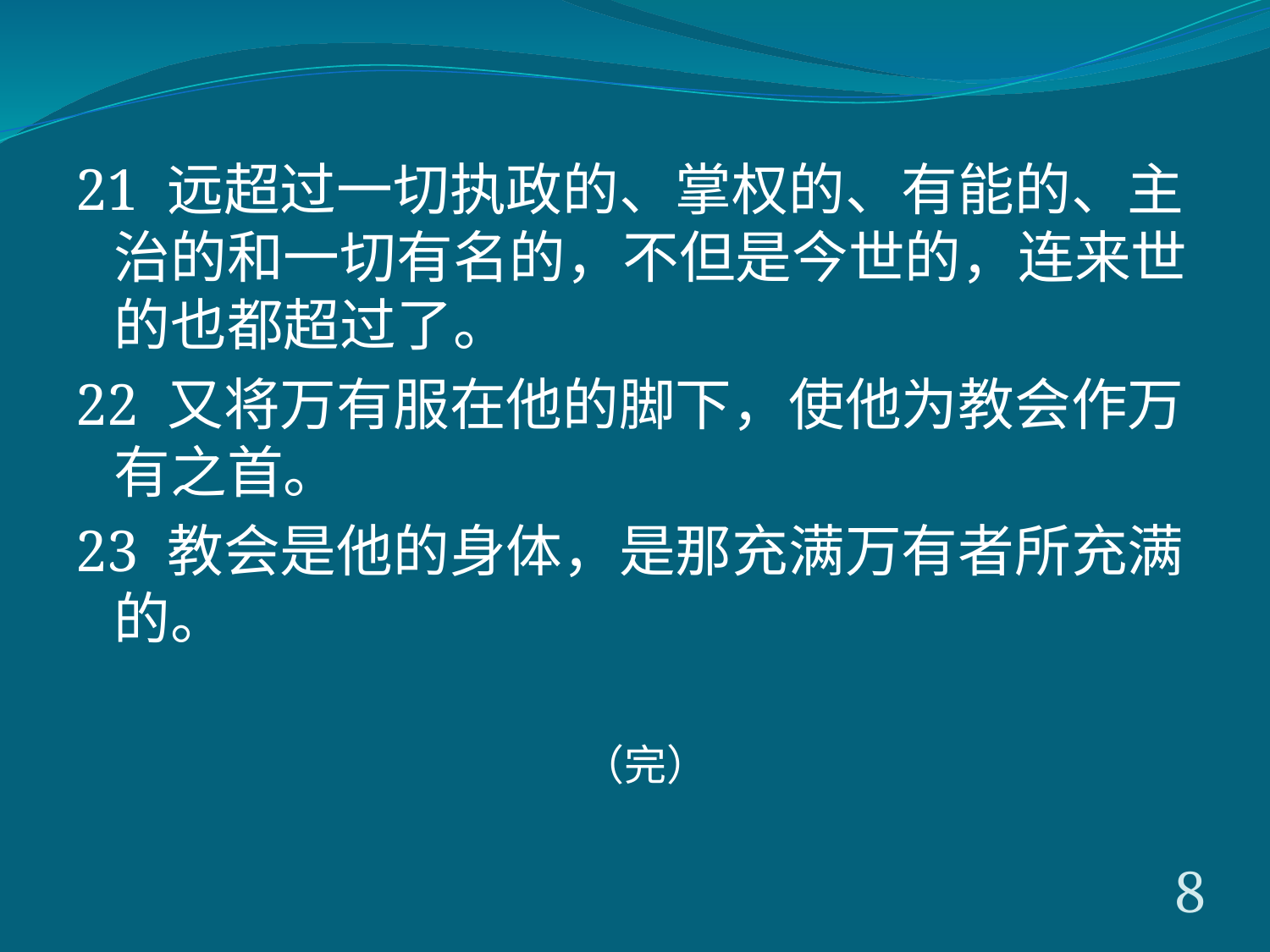

21 远超过一切执政的、掌权的、有能的、主治的和一切有名的，不但是今世的，连来世的也都超过了。
22 又将万有服在他的脚下，使他为教会作万有之首。
23 教会是他的身体，是那充满万有者所充满的。

（完）

8